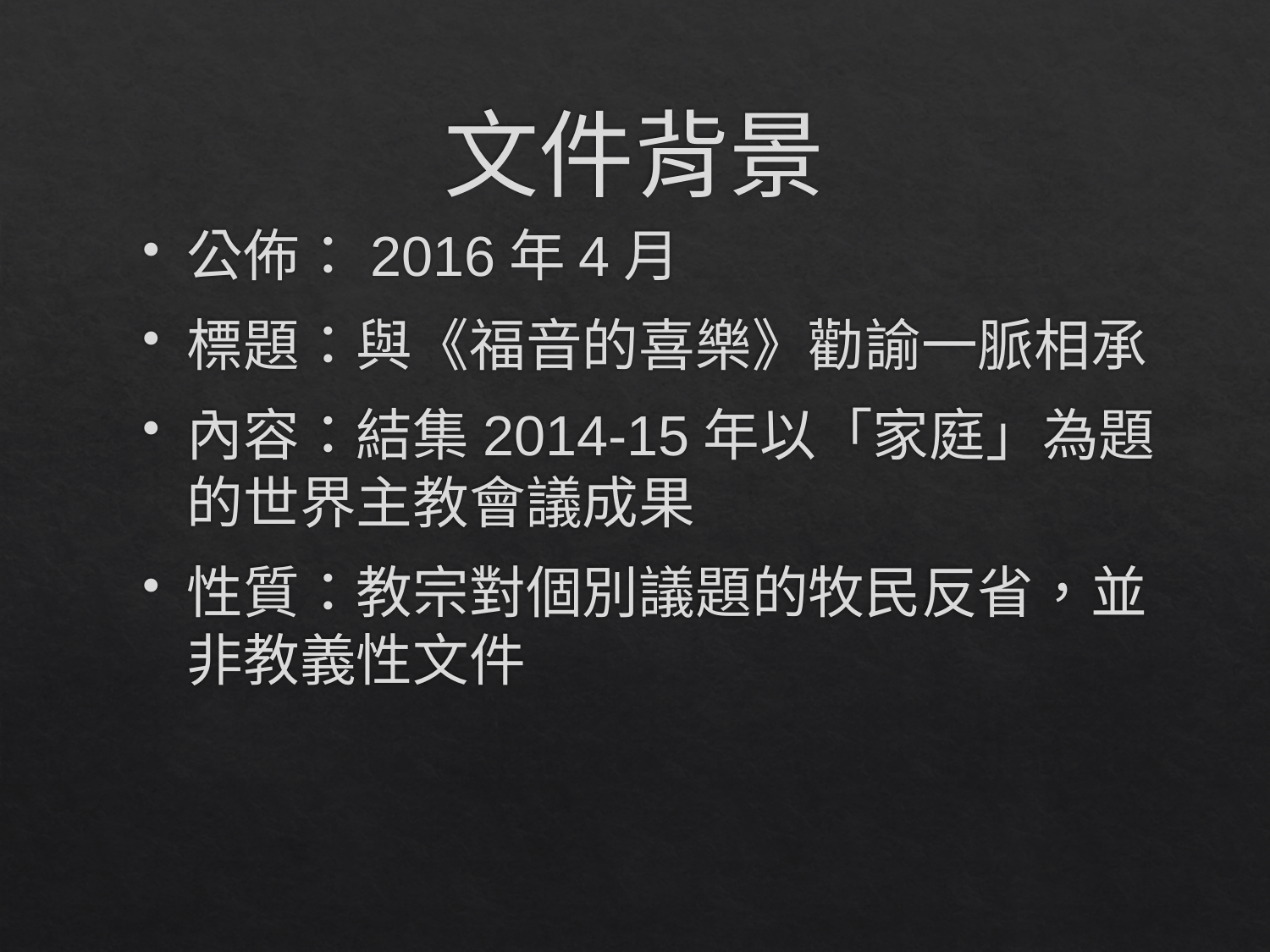

# 文件背景
公佈：2016年4月
標題：與《福音的喜樂》勸諭一脈相承
內容：結集2014-15年以「家庭」為題的世界主教會議成果
性質：教宗對個別議題的牧民反省，並非教義性文件